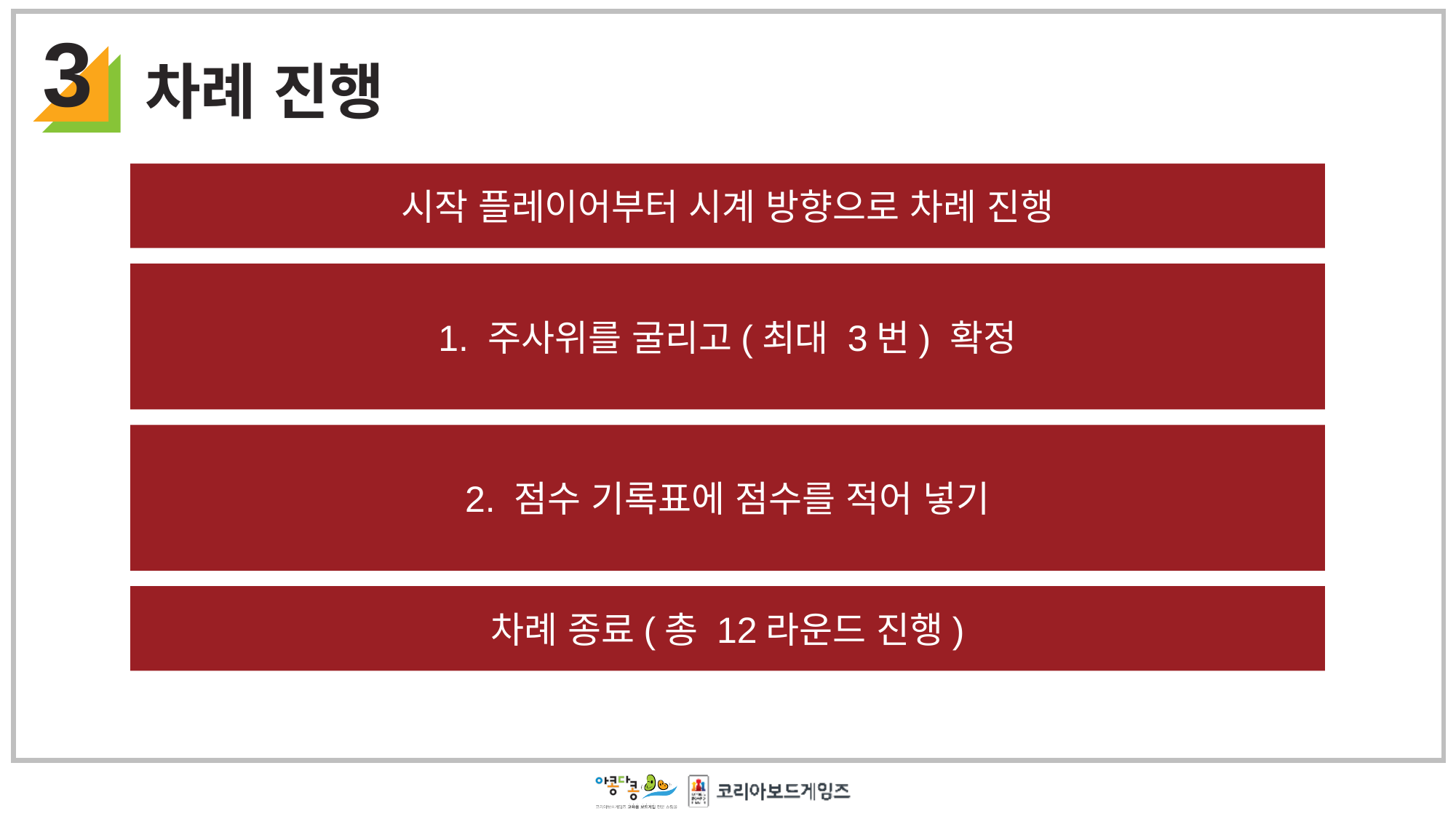

3
차례 진행
시작 플레이어부터 시계 방향으로 차례 진행
1. 주사위를 굴리고(최대 3번) 확정
2. 점수 기록표에 점수를 적어 넣기
차례 종료(총 12라운드 진행)